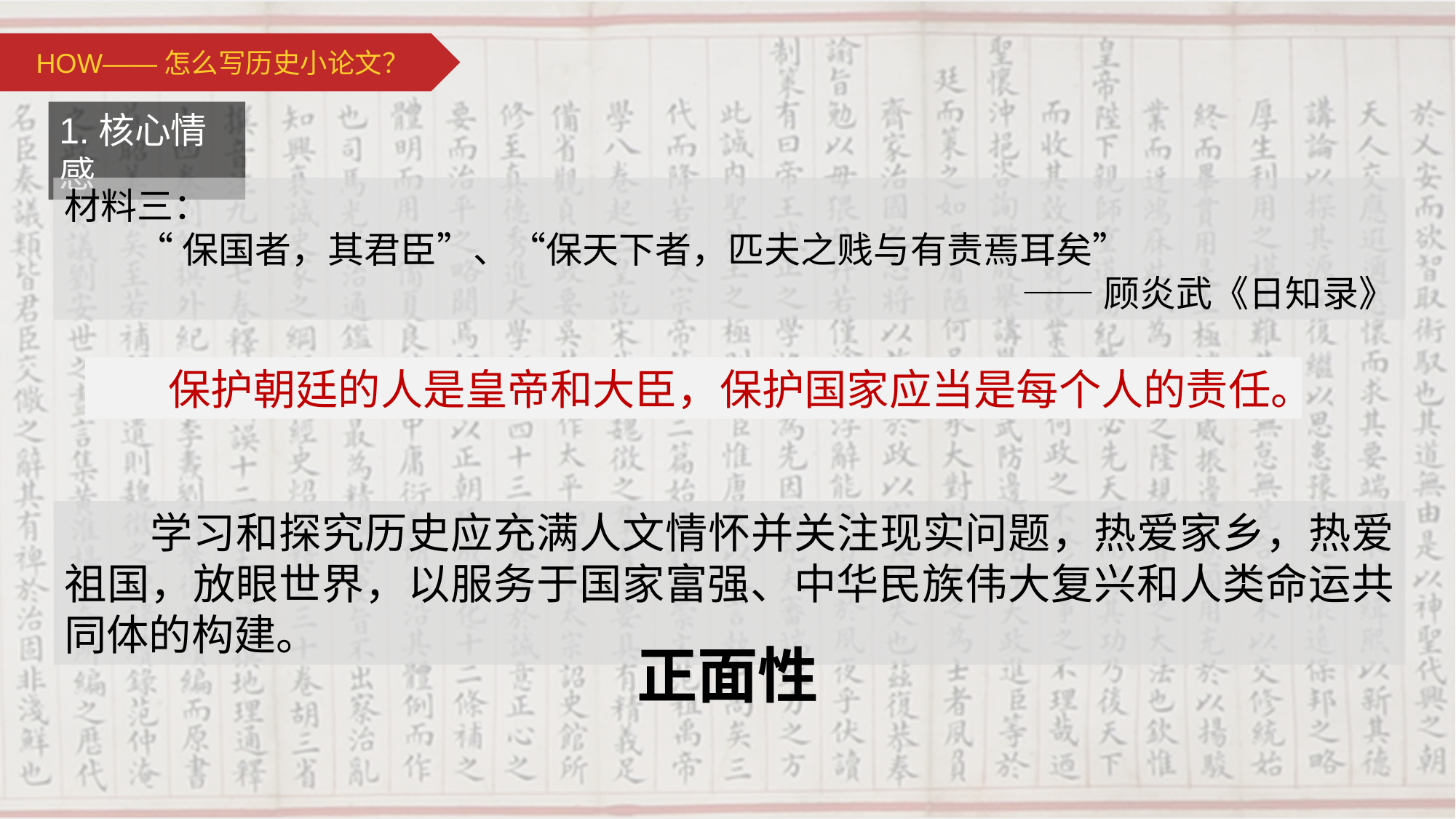

HOW——怎么写历史小论文？
1.核心情感
材料三：
“保国者，其君臣”、“保天下者，匹夫之贱与有责焉耳矣”
——顾炎武《日知录》
保护朝廷的人是皇帝和大臣，保护国家应当是每个人的责任。
学习和探究历史应充满人文情怀并关注现实问题，热爱家乡，热爱祖国，放眼世界，以服务于国家富强、中华民族伟大复兴和人类命运共同体的构建。
正面性